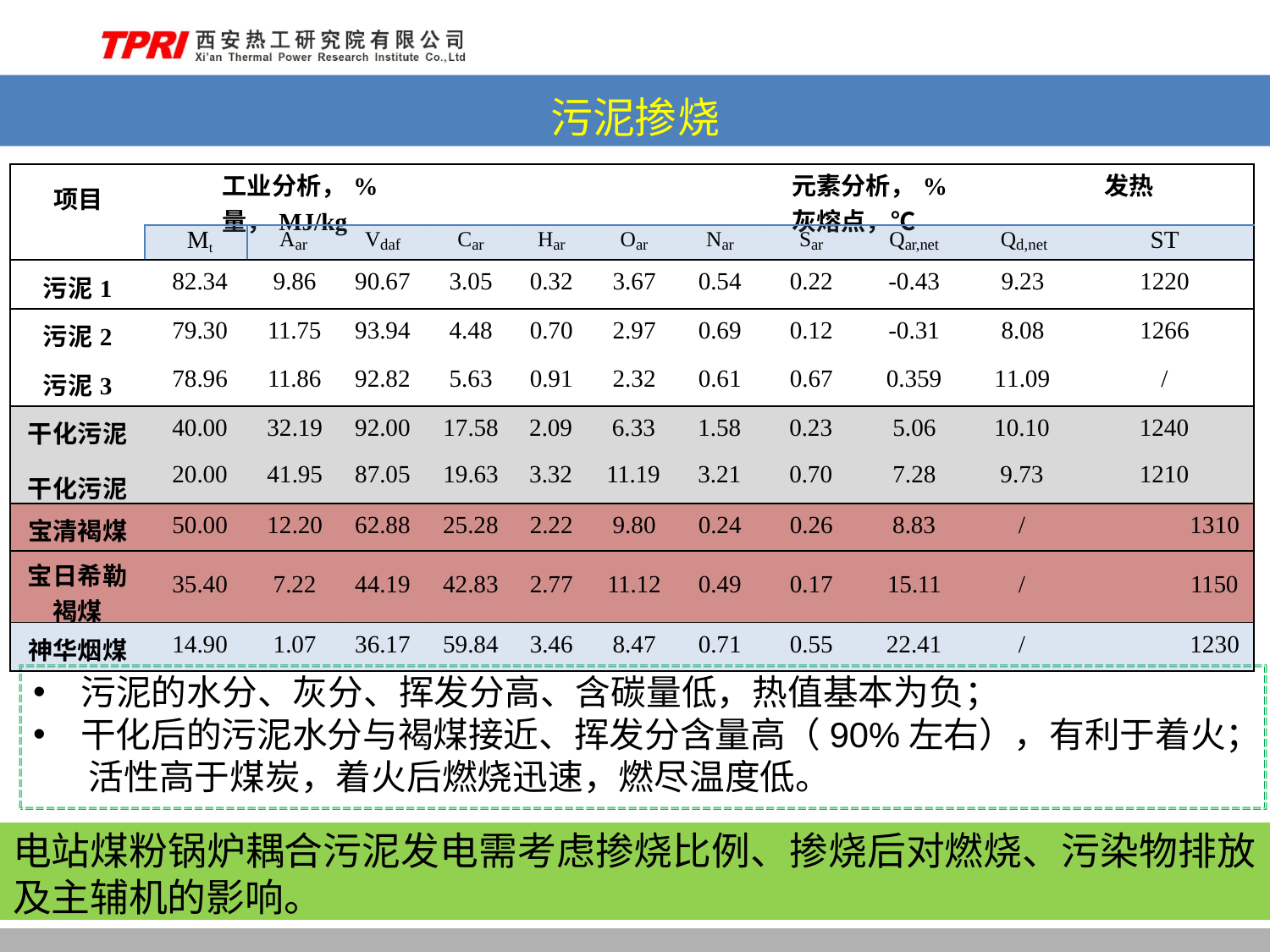

# 污泥掺烧
| 工业分析，% 元素分析，% 发热量，MJ/kg 灰熔点，℃ |  |  |  |  |  |  |  |  |  |  |  |
| --- | --- | --- | --- | --- | --- | --- | --- | --- | --- | --- | --- |
|  | Mt | Aar | Vdaf | Car | Har | Oar | Nar | Sar | Qar,net | Qd,net | ST |
| 污泥1 | 82.34 | 9.86 | 90.67 | 3.05 | 0.32 | 3.67 | 0.54 | 0.22 | -0.43 | 9.23 | 1220 |
| 污泥2 | 79.30 | 11.75 | 93.94 | 4.48 | 0.70 | 2.97 | 0.69 | 0.12 | -0.31 | 8.08 | 1266 |
| 污泥3 | 78.96 | 11.86 | 92.82 | 5.63 | 0.91 | 2.32 | 0.61 | 0.67 | 0.359 | 11.09 | / |
| 干化污泥 干化污泥 | 40.00 20.00 | 32.19 41.95 | 92.00 87.05 | 17.58 19.63 | 2.09 3.32 | 6.33 11.19 | 1.58 3.21 | 0.23 0.70 | 5.06 7.28 | 10.10 9.73 | 1240 1210 |
| 宝清褐煤 | 50.00 | 12.20 | 62.88 | 25.28 | 2.22 | 9.80 | 0.24 | 0.26 | 8.83 | / 1310 |  |
| 宝日希勒 褐煤 | 35.40 | 7.22 | 44.19 | 42.83 | 2.77 | 11.12 | 0.49 | 0.17 | 15.11 | / 1150 |  |
| 神华烟煤 | 14.90 | 1.07 | 36.17 | 59.84 | 3.46 | 8.47 | 0.71 | 0.55 | 22.41 | / 1230 |  |
项目

污泥的水分、灰分、挥发分高、含碳量低，热值基本为负；
干化后的污泥水分与褐煤接近、挥发分含量高（90%左右），有利于着火； 活性高于煤炭，着火后燃烧迅速，燃尽温度低。
电站煤粉锅炉耦合污泥发电需考虑掺烧比例、掺烧后对燃烧、污染物排放 及主辅机的影响。